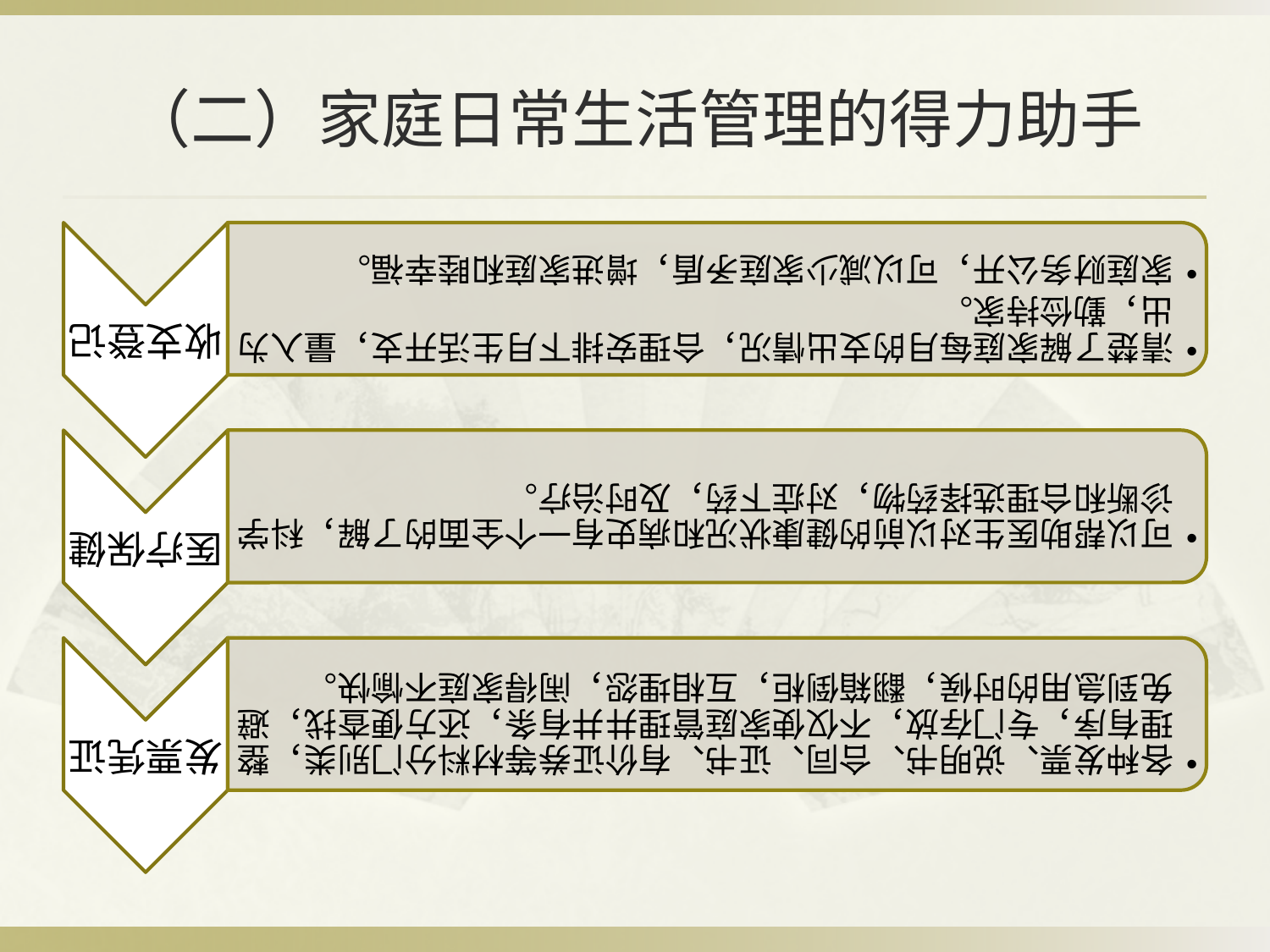

# （二）家庭日常生活管理的得力助手
收支登记
清楚了解家庭每月的支出情况，合理安排下月生活开支，量入为出，勤俭持家。
家庭财务公开，可以减少家庭矛盾，增进家庭和睦幸福。
医疗保健
可以帮助医生对以前的健康状况和病史有一个全面的了解，科学诊断和合理选择药物，对症下药，及时治疗。
发票凭证
各种发票、说明书、合同、证书、有价证券等材料分门别类，整理有序，专门存放，不仅使家庭管理井井有条，还方便查找，避免到急用的时候，翻箱倒柜，互相埋怨，闹得家庭不愉快。
43